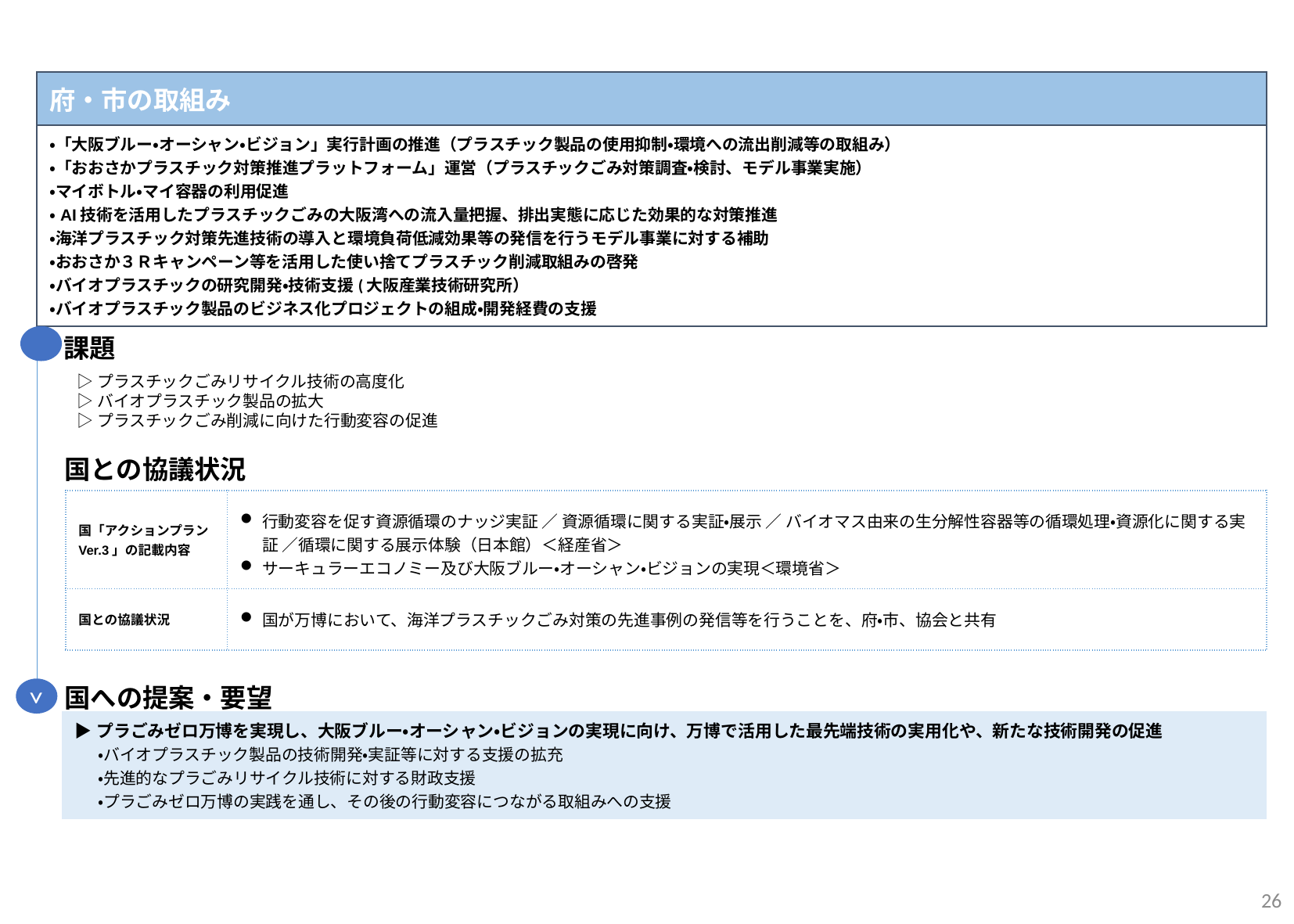

| 府・市の取組み |
| --- |
| ・「大阪ブルー・オーシャン・ビジョン」実行計画の推進（プラスチック製品の使用抑制・環境への流出削減等の取組み） ・「おおさかプラスチック対策推進プラットフォーム」運営（プラスチックごみ対策調査・検討、モデル事業実施） ・マイボトル・マイ容器の利用促進 ・AI技術を活用したプラスチックごみの大阪湾への流入量把握、排出実態に応じた効果的な対策推進 ・海洋プラスチック対策先進技術の導入と環境負荷低減効果等の発信を行うモデル事業に対する補助 ・おおさか３Ｒキャンペーン等を活用した使い捨てプラスチック削減取組みの啓発 ・バイオプラスチックの研究開発・技術支援(大阪産業技術研究所） ・バイオプラスチック製品のビジネス化プロジェクトの組成・開発経費の支援 |

課題
▷プラスチックごみリサイクル技術の高度化
▷バイオプラスチック製品の拡大
▷プラスチックごみ削減に向けた行動変容の促進
国との協議状況
| 国「アクションプランVer.3」の記載内容 | 行動変容を促す資源循環のナッジ実証 ／ 資源循環に関する実証・展示 ／ バイオマス由来の生分解性容器等の循環処理・資源化に関する実証 ／循環に関する展示体験（日本館）＜経産省＞ サーキュラーエコノミー及び大阪ブルー・オーシャン・ビジョンの実現＜環境省＞ |
| --- | --- |
| 国との協議状況 | 国が万博において、海洋プラスチックごみ対策の先進事例の発信等を行うことを、府・市、協会と共有 |
国への提案・要望
>

| ▶プラごみゼロ万博を実現し、大阪ブルー・オーシャン・ビジョンの実現に向け、万博で活用した最先端技術の実用化や、新たな技術開発の促進 ・バイオプラスチック製品の技術開発・実証等に対する支援の拡充 ・先進的なプラごみリサイクル技術に対する財政支援 ・プラごみゼロ万博の実践を通し、その後の行動変容につながる取組みへの支援 |
| --- |

26